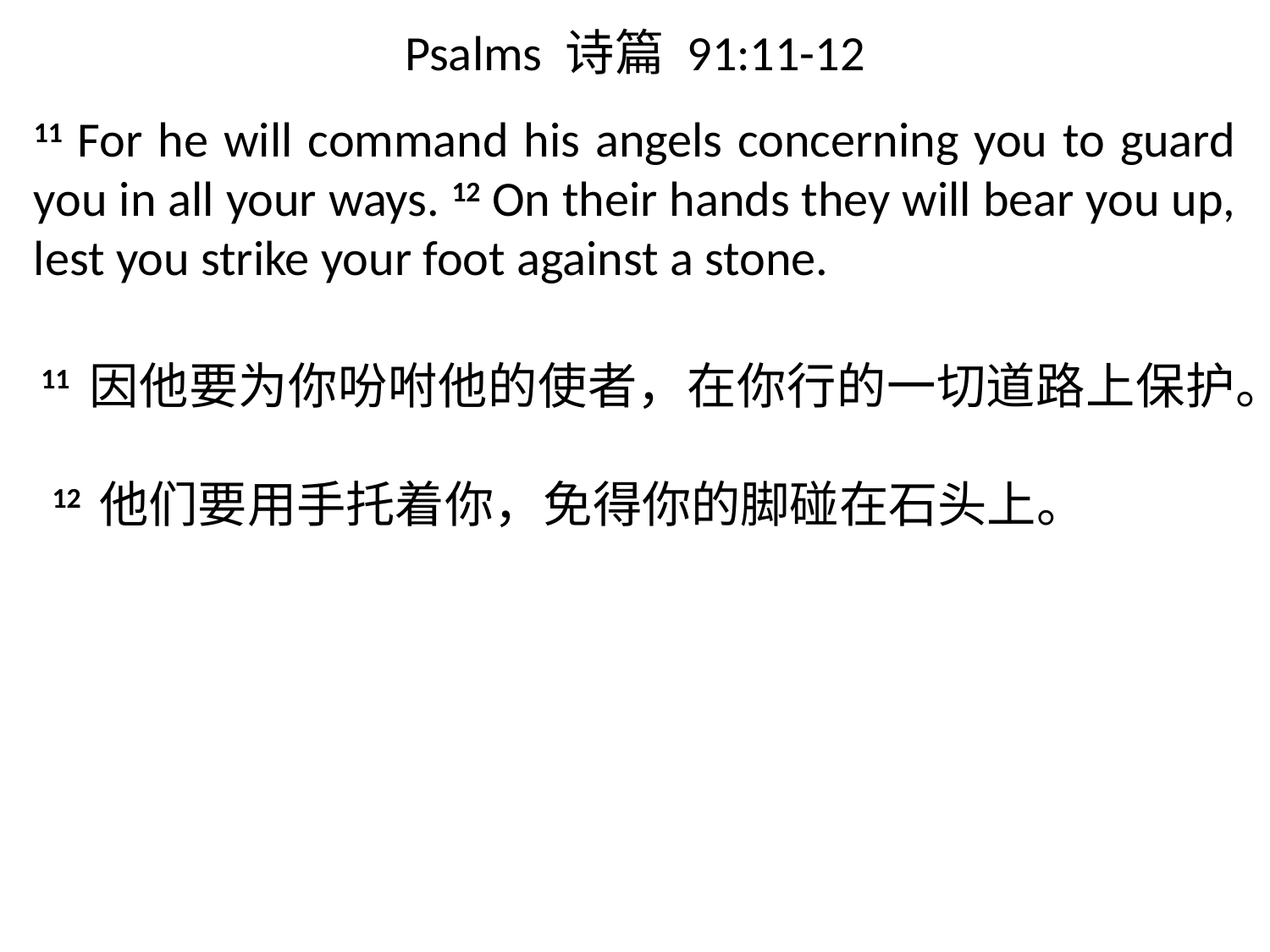

# Psalms 诗篇 91:11-12
11 For he will command his angels concerning you to guard you in all your ways. 12 On their hands they will bear you up, lest you strike your foot against a stone.
 11 因他要为你吩咐他的使者，在你行的一切道路上保护。
 12 他们要用手托着你，免得你的脚碰在石头上。